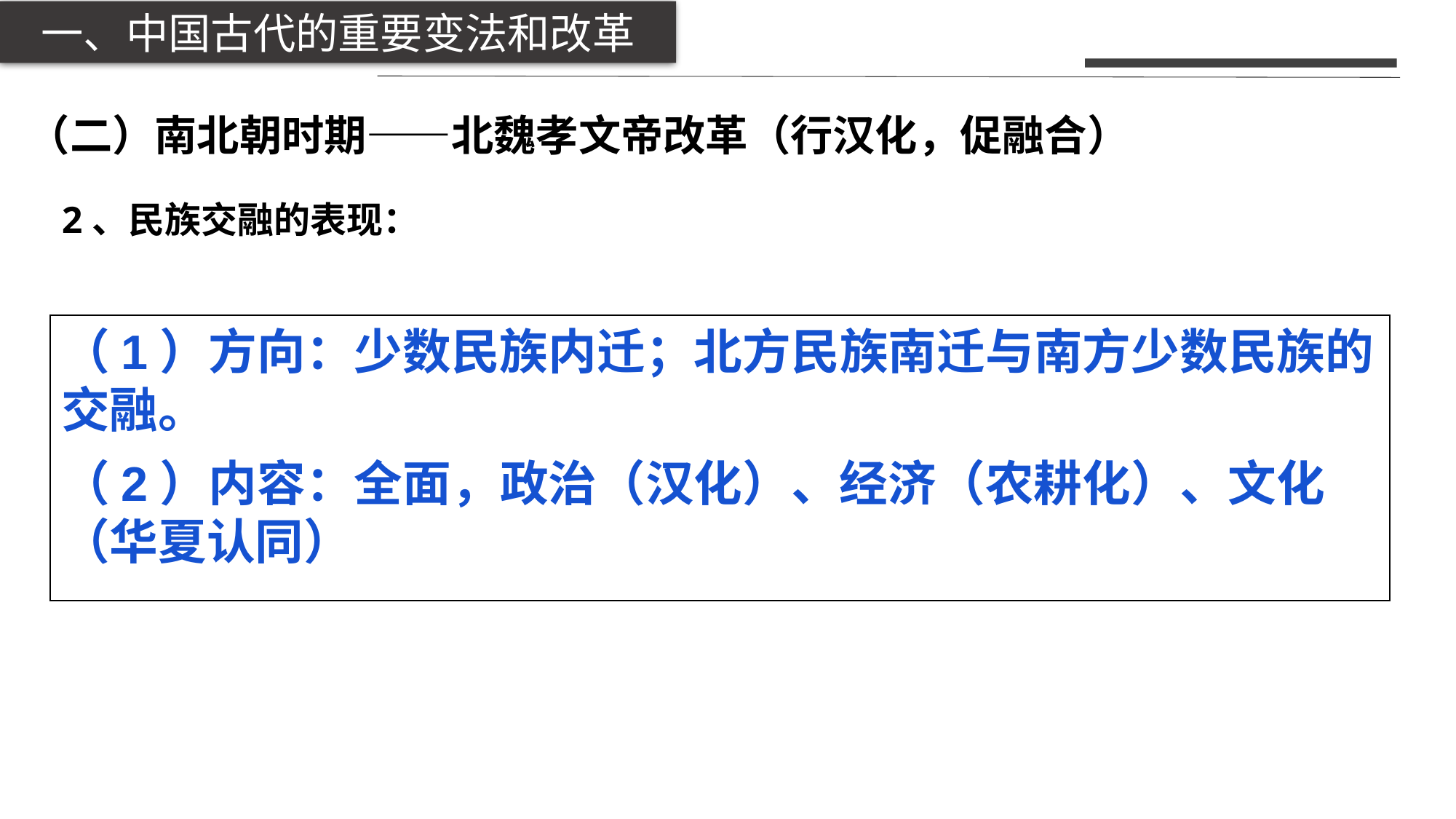

一、中国古代的重要变法和改革

（二）南北朝时期——北魏孝文帝改革（行汉化，促融合）
2、民族交融的表现：
（1）方向：少数民族内迁；北方民族南迁与南方少数民族的交融。
（2）内容：全面，政治（汉化）、经济（农耕化）、文化（华夏认同）